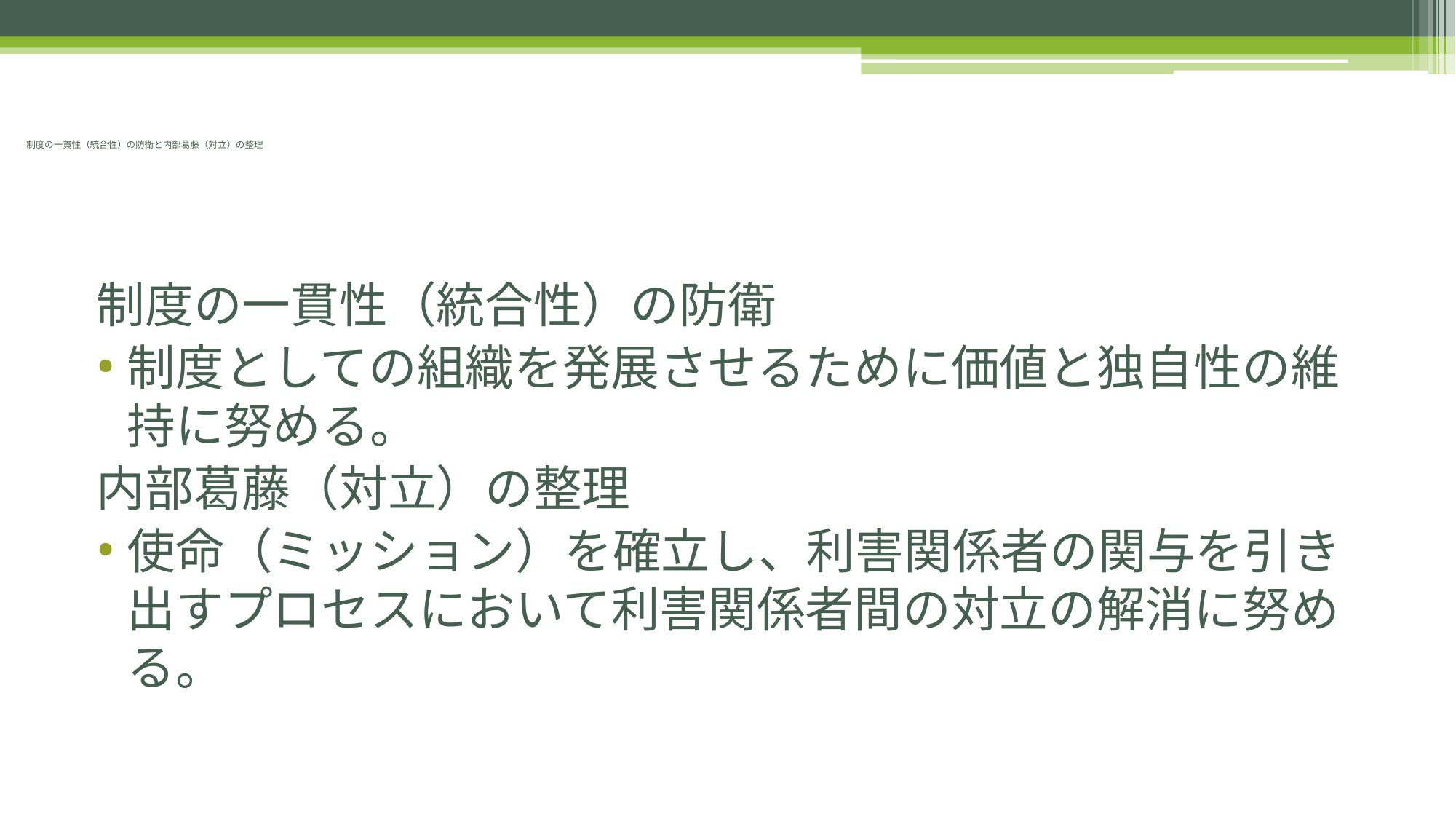

# 制度の一貫性（統合性）の防衛と内部葛藤（対立）の整理
制度の一貫性（統合性）の防衛
制度としての組織を発展させるために価値と独自性の維持に努める。
内部葛藤（対立）の整理
使命（ミッション）を確立し、利害関係者の関与を引き出すプロセスにおいて利害関係者間の対立の解消に努める。